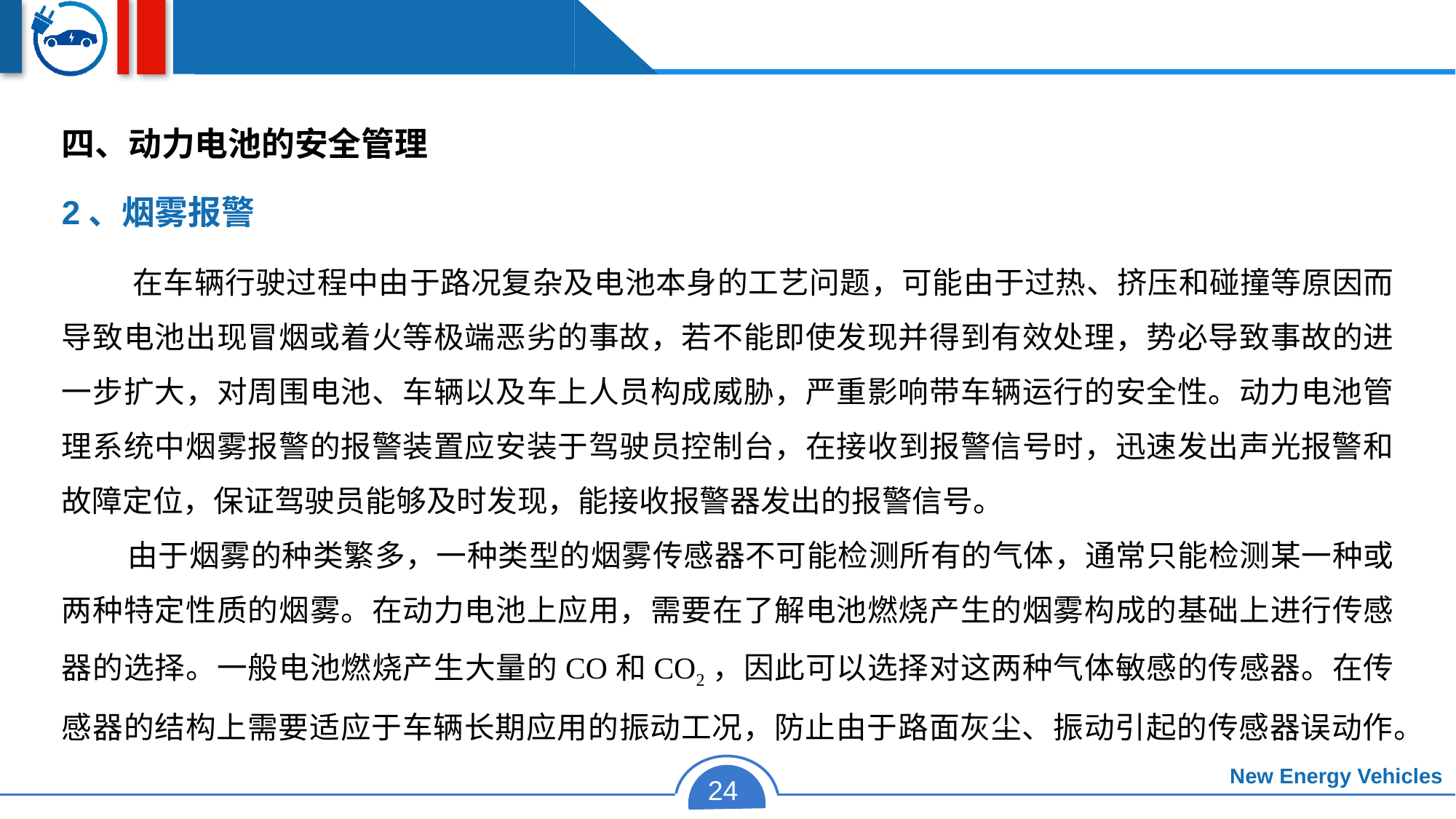

四、动力电池的安全管理
2、烟雾报警
        在车辆行驶过程中由于路况复杂及电池本身的工艺问题，可能由于过热、挤压和碰撞等原因而导致电池出现冒烟或着火等极端恶劣的事故，若不能即使发现并得到有效处理，势必导致事故的进一步扩大，对周围电池、车辆以及车上人员构成威胁，严重影响带车辆运行的安全性。动力电池管理系统中烟雾报警的报警装置应安装于驾驶员控制台，在接收到报警信号时，迅速发出声光报警和故障定位，保证驾驶员能够及时发现，能接收报警器发出的报警信号。
        由于烟雾的种类繁多，一种类型的烟雾传感器不可能检测所有的气体，通常只能检测某一种或两种特定性质的烟雾。在动力电池上应用，需要在了解电池燃烧产生的烟雾构成的基础上进行传感器的选择。一般电池燃烧产生大量的CO和CO2，因此可以选择对这两种气体敏感的传感器。在传感器的结构上需要适应于车辆长期应用的振动工况，防止由于路面灰尘、振动引起的传感器误动作。